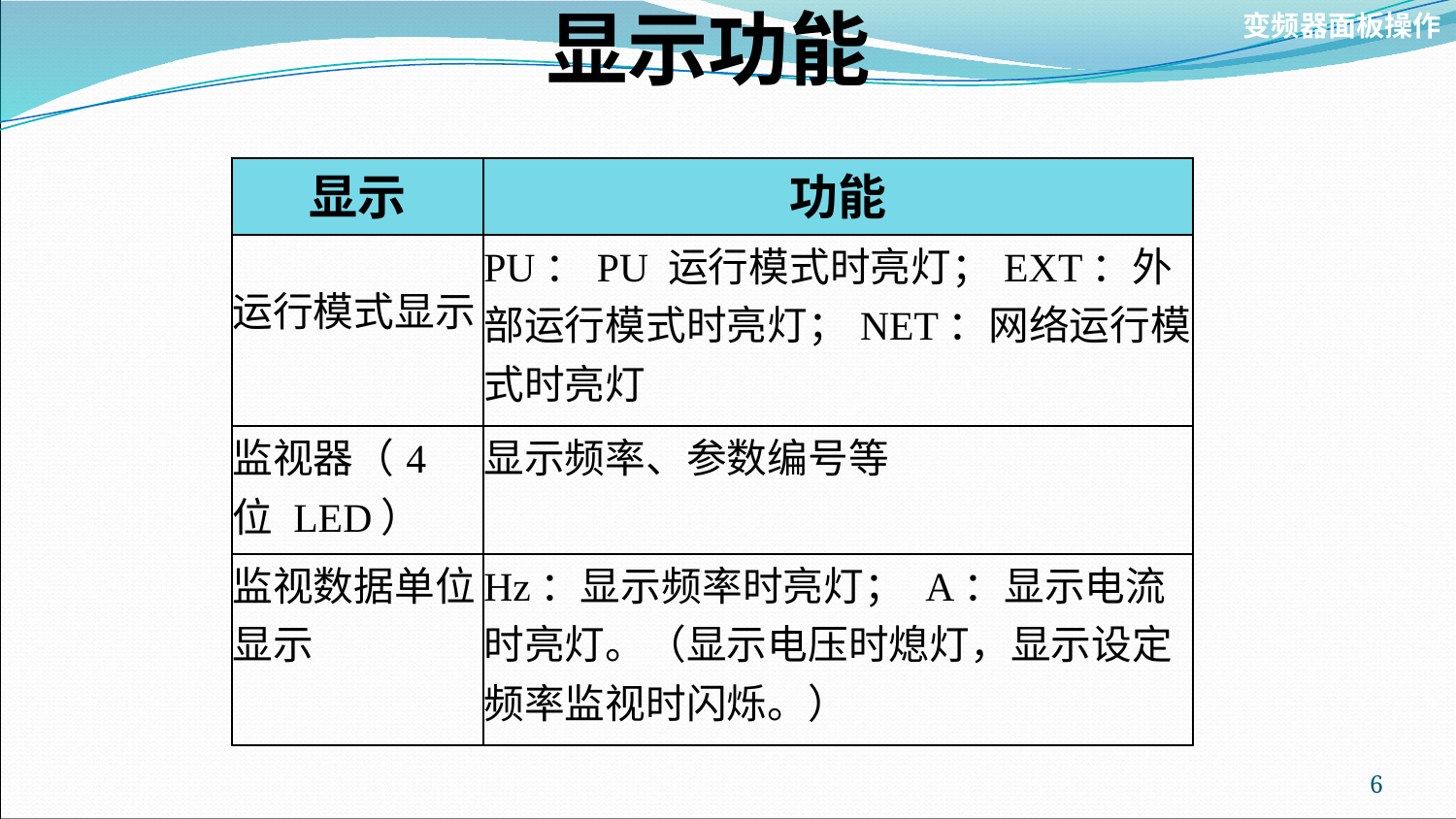

变频器面板操作
# 显示功能
| 显示 | 功能 |
| --- | --- |
| 运行模式显示 | PU：PU 运行模式时亮灯；EXT：外部运行模式时亮灯；NET：网络运行模式时亮灯 |
| 监视器（4 位 LED） | 显示频率、参数编号等 |
| 监视数据单位显示 | Hz：显示频率时亮灯； A：显示电流时亮灯。（显示电压时熄灯，显示设定频率监视时闪烁。） |
6